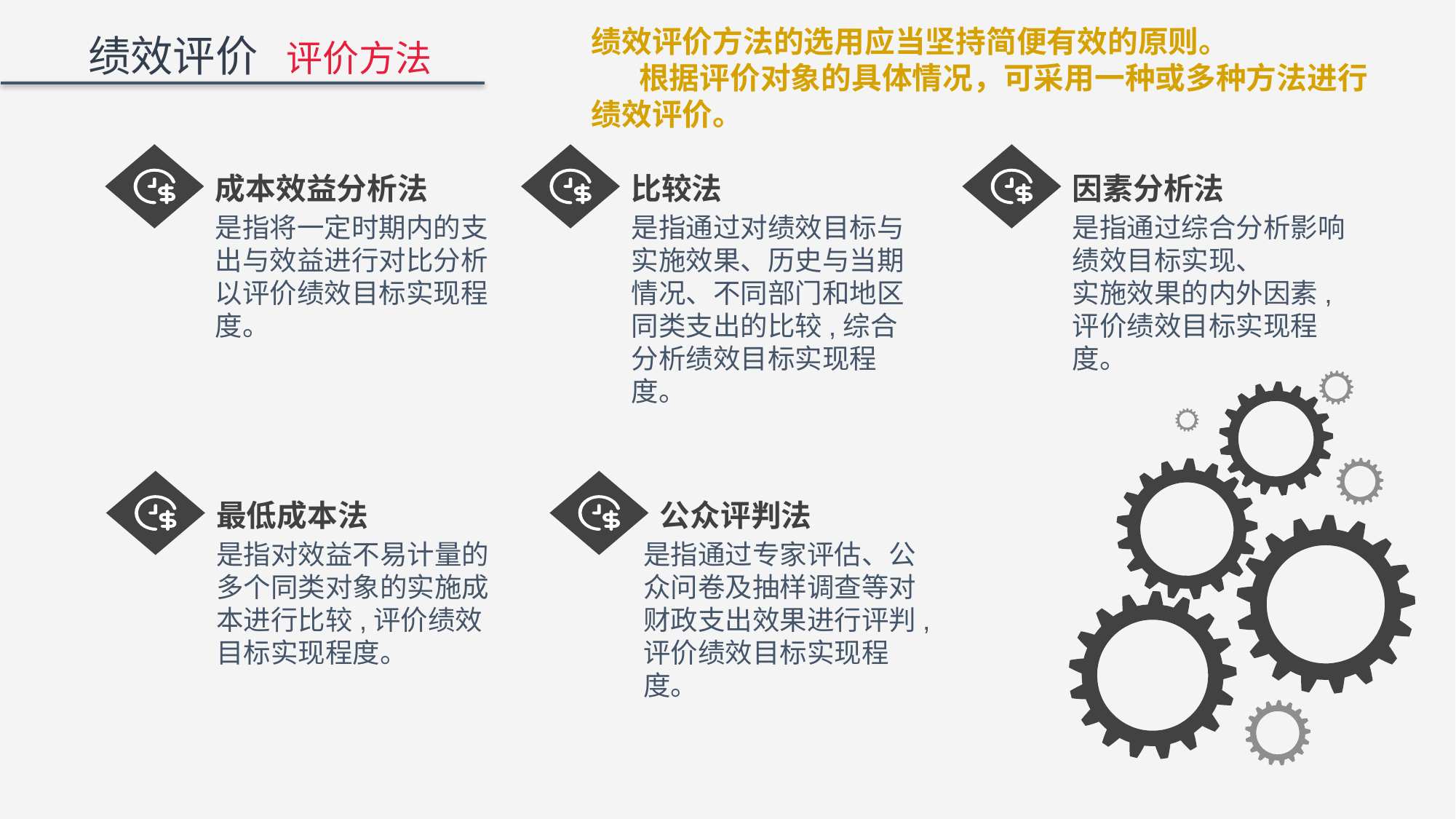

绩效评价方法的选用应当坚持简便有效的原则。根据评价对象的具体情况，可采用一种或多种方法进行绩效评价。
 绩效评价   评价方法

成本效益分析法
是指将一定时期内的支出与效益进行对比分析以评价绩效目标实现程度。

比较法
是指通过对绩效目标与实施效果、历史与当期情况、不同部门和地区同类支出的比较,综合分析绩效目标实现程度。

因素分析法
是指通过综合分析影响绩效目标实现、
实施效果的内外因素,评价绩效目标实现程度。

最低成本法
是指对效益不易计量的多个同类对象的实施成本进行比较,评价绩效目标实现程度。

公众评判法
是指通过专家评估、公众问卷及抽样调查等对财政支出效果进行评判,评价绩效目标实现程度。